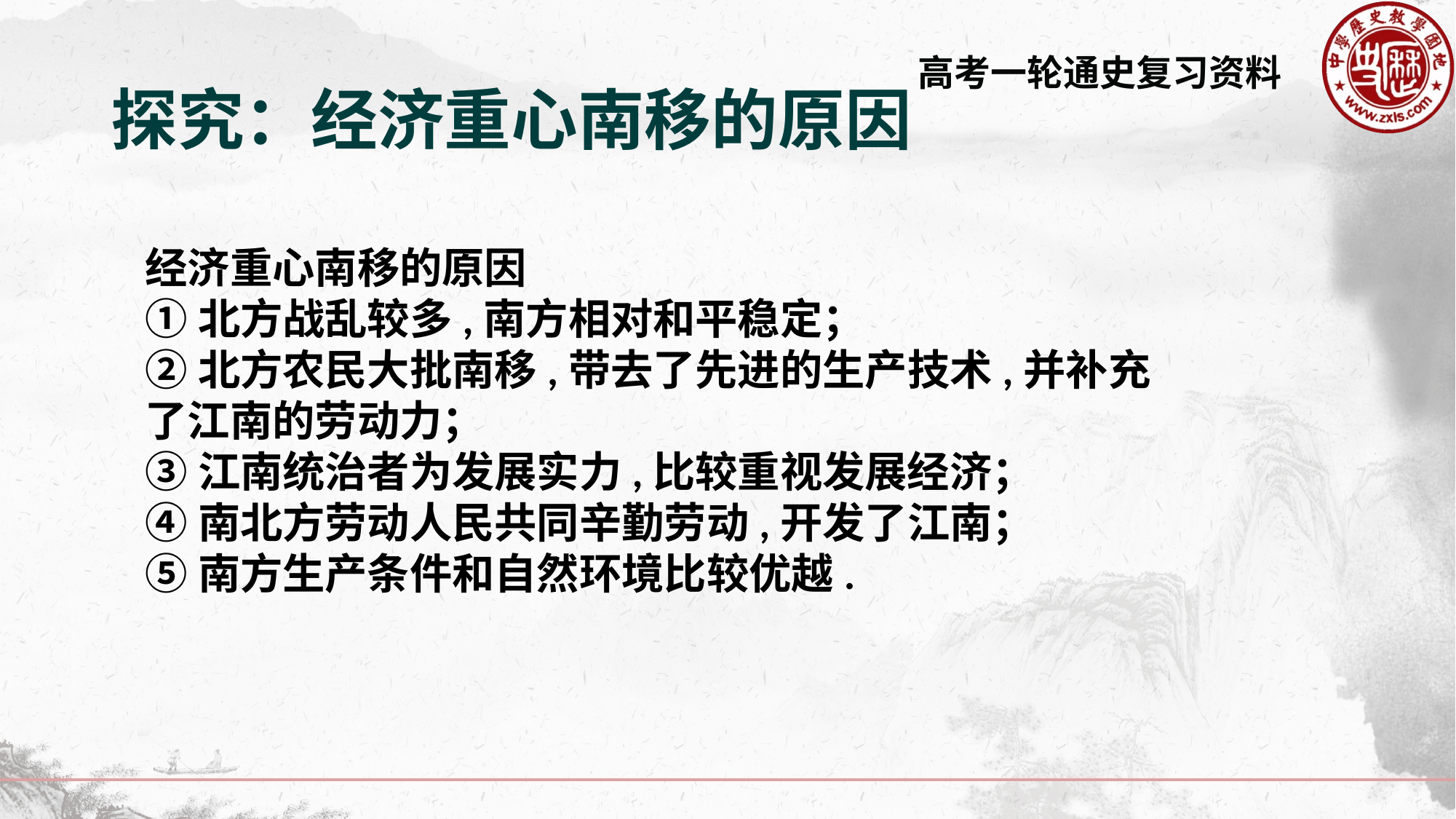

# 探究：经济重心南移的原因

经济重心南移的原因
①北方战乱较多,南方相对和平稳定；
②北方农民大批南移,带去了先进的生产技术,并补充了江南的劳动力；
③江南统治者为发展实力,比较重视发展经济；
④南北方劳动人民共同辛勤劳动,开发了江南；
⑤南方生产条件和自然环境比较优越.